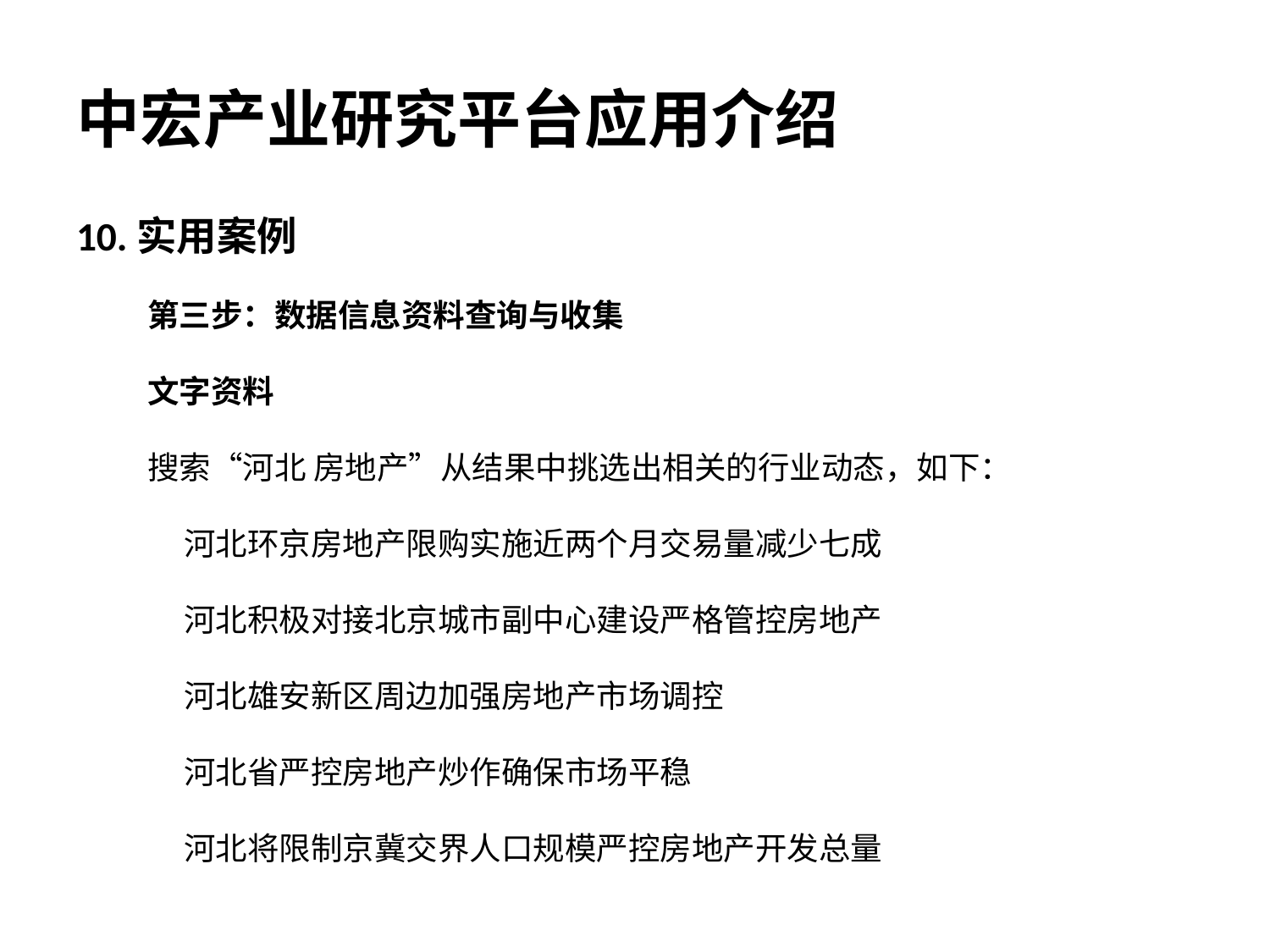

# 中宏产业研究平台应用介绍
10.实用案例
第三步：数据信息资料查询与收集

文字资料

搜索“河北 房地产”从结果中挑选出相关的行业动态，如下：

    河北环京房地产限购实施近两个月交易量减少七成

    河北积极对接北京城市副中心建设严格管控房地产

    河北雄安新区周边加强房地产市场调控

    河北省严控房地产炒作确保市场平稳

    河北将限制京冀交界人口规模严控房地产开发总量